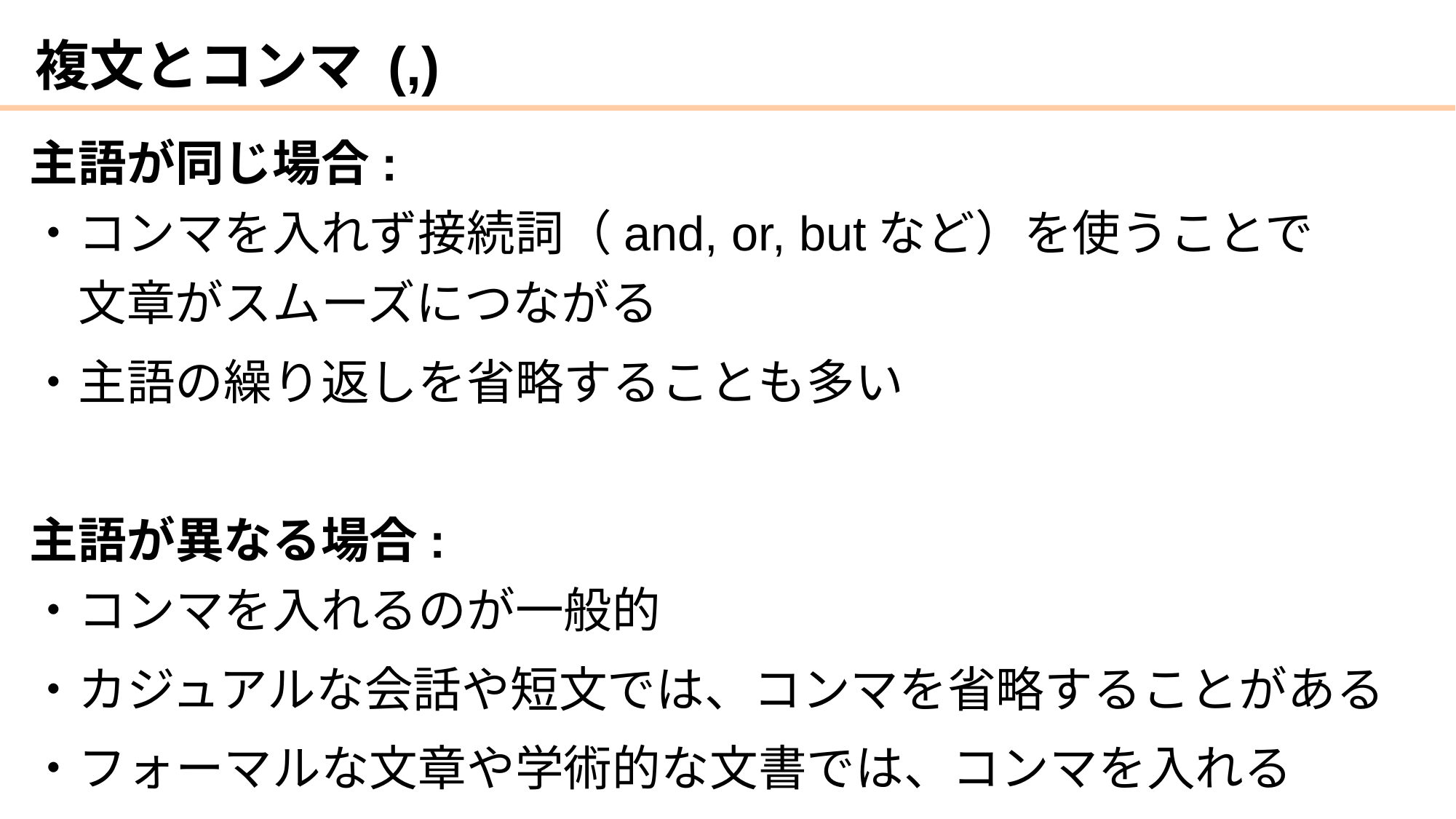

# 複文とコンマ (,)
主語が同じ場合:
・コンマを入れず接続詞（and, or, butなど）を使うことで
　文章がスムーズにつながる
・主語の繰り返しを省略することも多い

主語が異なる場合:
・コンマを入れるのが一般的
・カジュアルな会話や短文では、コンマを省略することがある
・フォーマルな文章や学術的な文書では、コンマを入れる